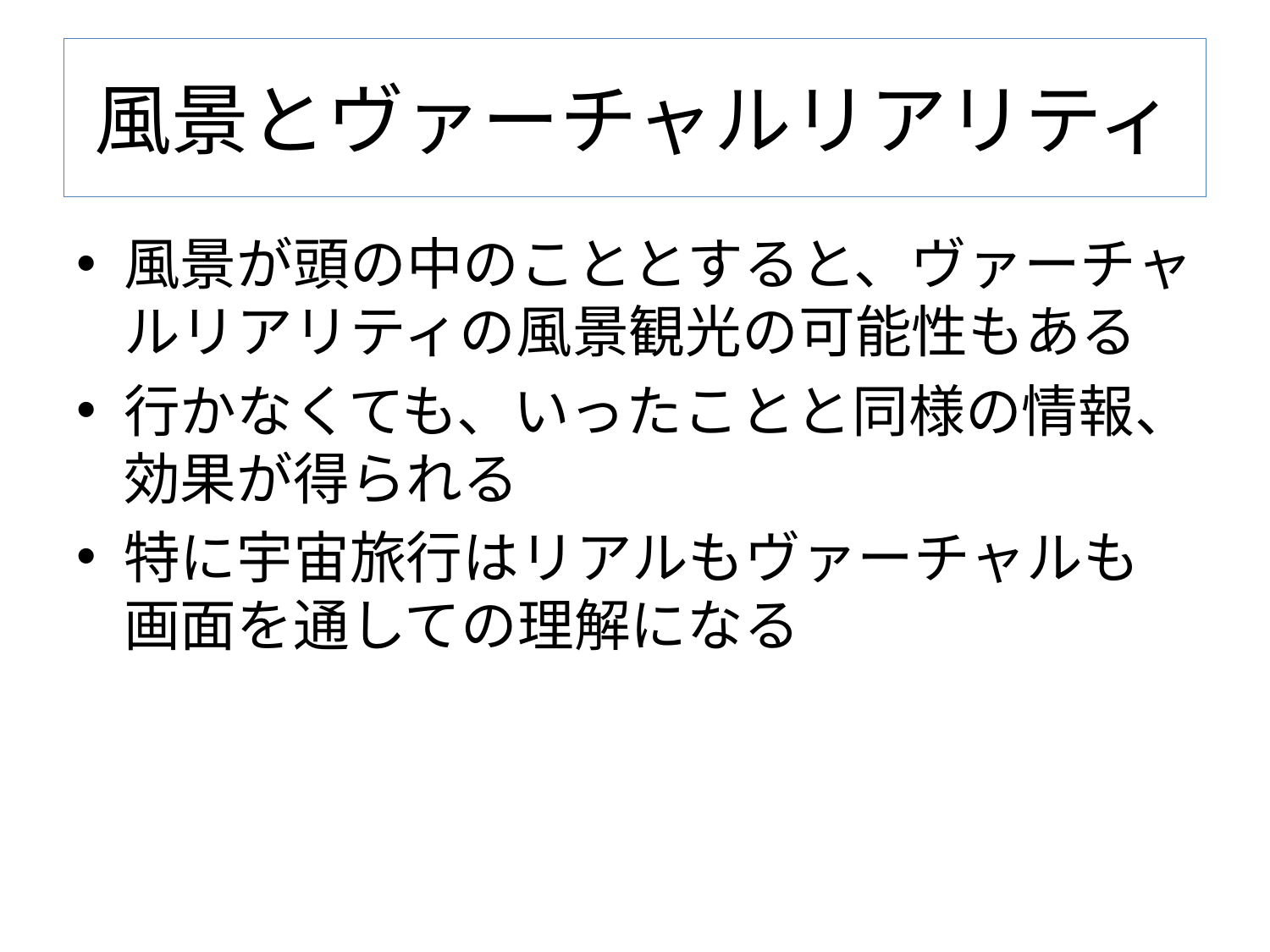

# 風景とヴァーチャルリアリティ
風景が頭の中のこととすると、ヴァーチャルリアリティの風景観光の可能性もある
行かなくても、いったことと同様の情報、効果が得られる
特に宇宙旅行はリアルもヴァーチャルも画面を通しての理解になる